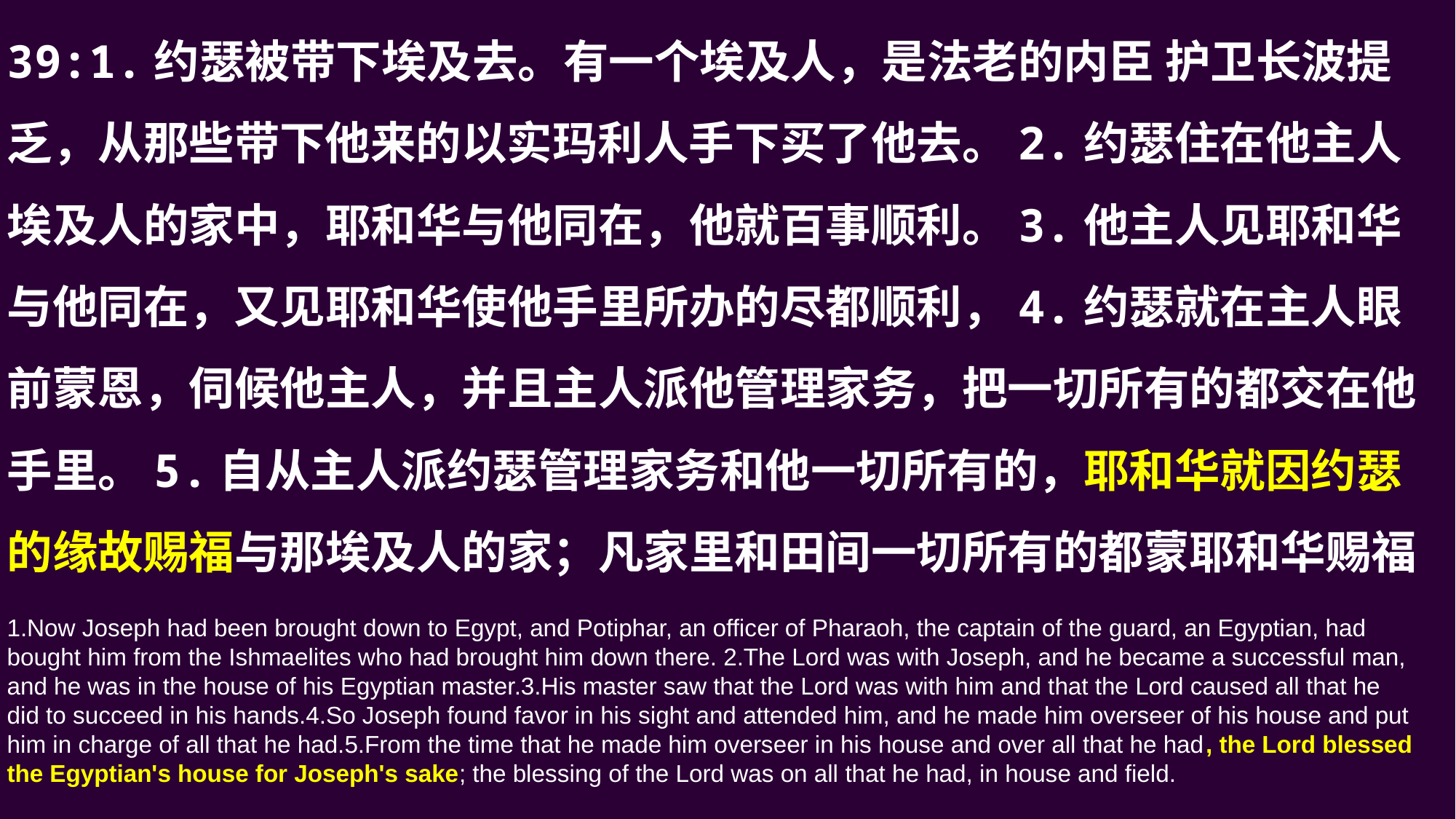

39:1.约瑟被带下埃及去。有一个埃及人，是法老的内臣 护卫长波提乏，从那些带下他来的以实玛利人手下买了他去。2.约瑟住在他主人埃及人的家中，耶和华与他同在，他就百事顺利。3.他主人见耶和华与他同在，又见耶和华使他手里所办的尽都顺利，4.约瑟就在主人眼前蒙恩，伺候他主人，并且主人派他管理家务，把一切所有的都交在他手里。5.自从主人派约瑟管理家务和他一切所有的，耶和华就因约瑟的缘故赐福与那埃及人的家；凡家里和田间一切所有的都蒙耶和华赐福
1.Now Joseph had been brought down to Egypt, and Potiphar, an officer of Pharaoh, the captain of the guard, an Egyptian, had bought him from the Ishmaelites who had brought him down there. 2.The Lord was with Joseph, and he became a successful man, and he was in the house of his Egyptian master.3.His master saw that the Lord was with him and that the Lord caused all that he did to succeed in his hands.4.So Joseph found favor in his sight and attended him, and he made him overseer of his house and put him in charge of all that he had.5.From the time that he made him overseer in his house and over all that he had, the Lord blessed the Egyptian's house for Joseph's sake; the blessing of the Lord was on all that he had, in house and field.